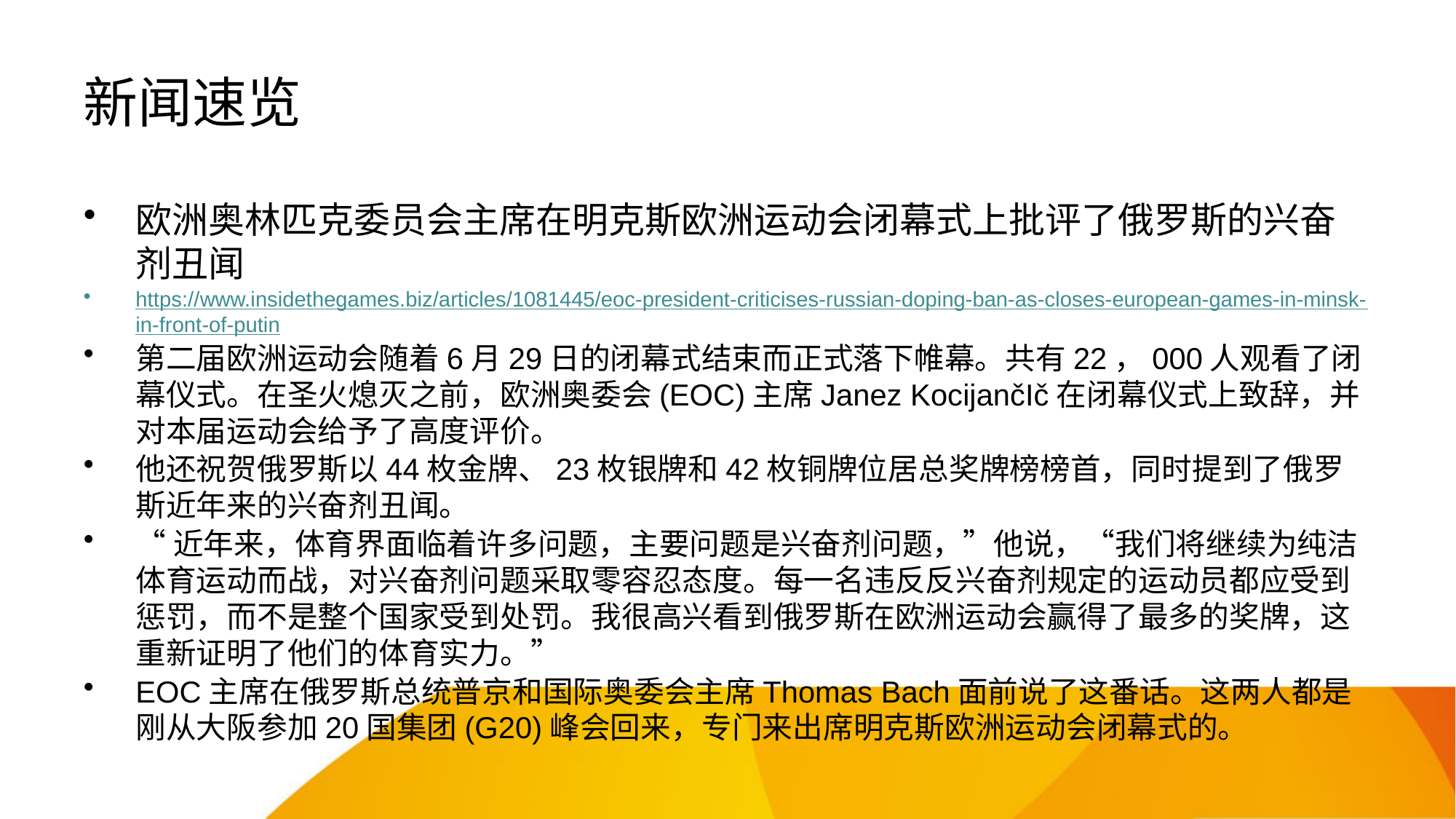

# 新闻速览
欧洲奥林匹克委员会主席在明克斯欧洲运动会闭幕式上批评了俄罗斯的兴奋剂丑闻
https://www.insidethegames.biz/articles/1081445/eoc-president-criticises-russian-doping-ban-as-closes-european-games-in-minsk-in-front-of-putin
第二届欧洲运动会随着6月29日的闭幕式结束而正式落下帷幕。共有22，000人观看了闭幕仪式。在圣火熄灭之前，欧洲奥委会(EOC)主席Janez KocijančIč在闭幕仪式上致辞，并对本届运动会给予了高度评价。
他还祝贺俄罗斯以44枚金牌、23枚银牌和42枚铜牌位居总奖牌榜榜首，同时提到了俄罗斯近年来的兴奋剂丑闻。
“近年来，体育界面临着许多问题，主要问题是兴奋剂问题，”他说，“我们将继续为纯洁体育运动而战，对兴奋剂问题采取零容忍态度。每一名违反反兴奋剂规定的运动员都应受到惩罚，而不是整个国家受到处罚。我很高兴看到俄罗斯在欧洲运动会赢得了最多的奖牌，这重新证明了他们的体育实力。”
EOC主席在俄罗斯总统普京和国际奥委会主席Thomas Bach面前说了这番话。这两人都是刚从大阪参加20国集团(G20)峰会回来，专门来出席明克斯欧洲运动会闭幕式的。